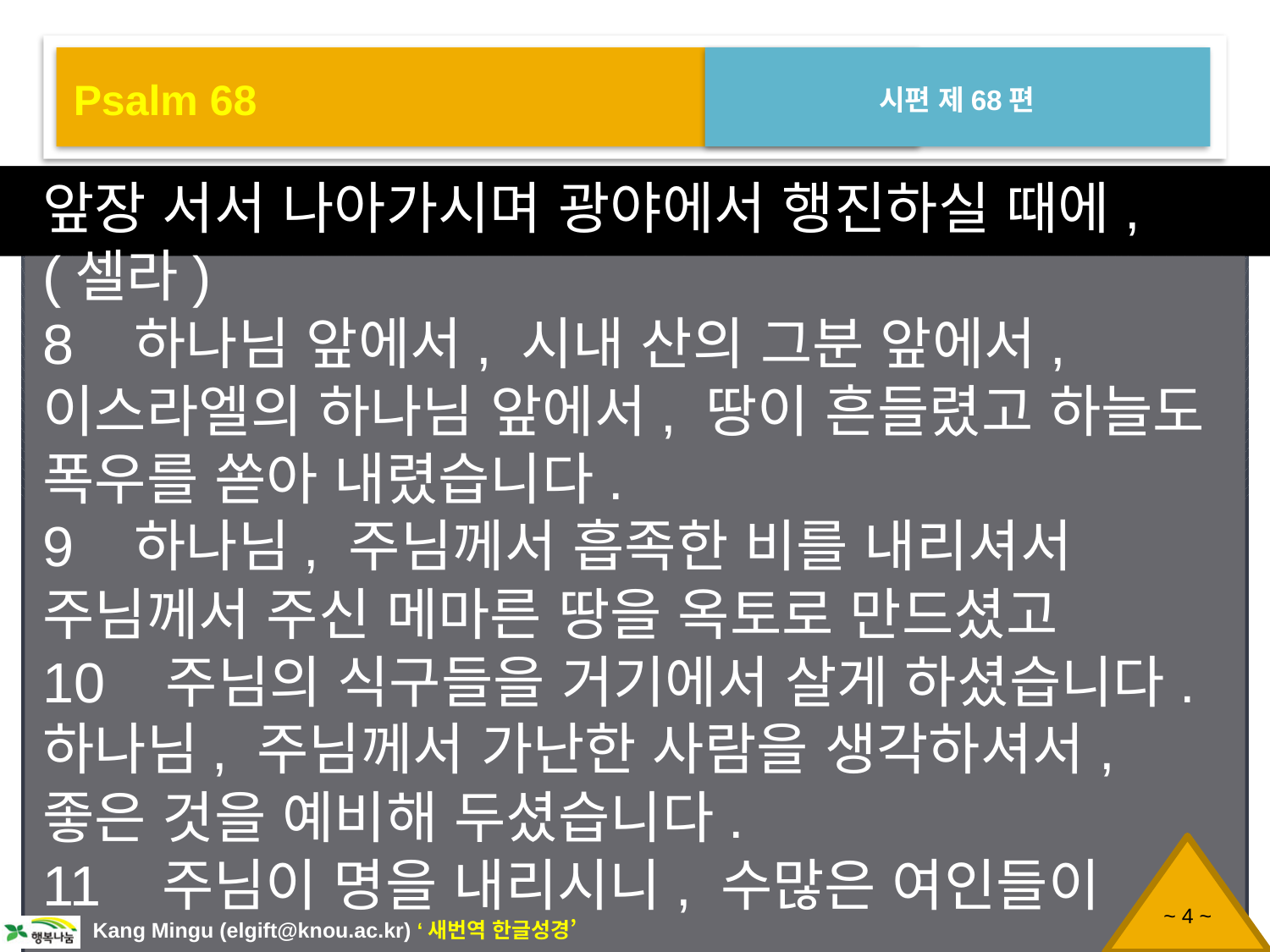

Psalm 68
시편 제68편
앞장 서서 나아가시며 광야에서 행진하실 때에, (셀라)
8   하나님 앞에서, 시내 산의 그분 앞에서, 이스라엘의 하나님 앞에서, 땅이 흔들렸고 하늘도 폭우를 쏟아 내렸습니다.
9   하나님, 주님께서 흡족한 비를 내리셔서 주님께서 주신 메마른 땅을 옥토로 만드셨고
10   주님의 식구들을 거기에서 살게 하셨습니다. 하나님, 주님께서 가난한 사람을 생각하셔서, 좋은 것을 예비해 두셨습니다.
11   주님이 명을 내리시니, 수많은 여인들이